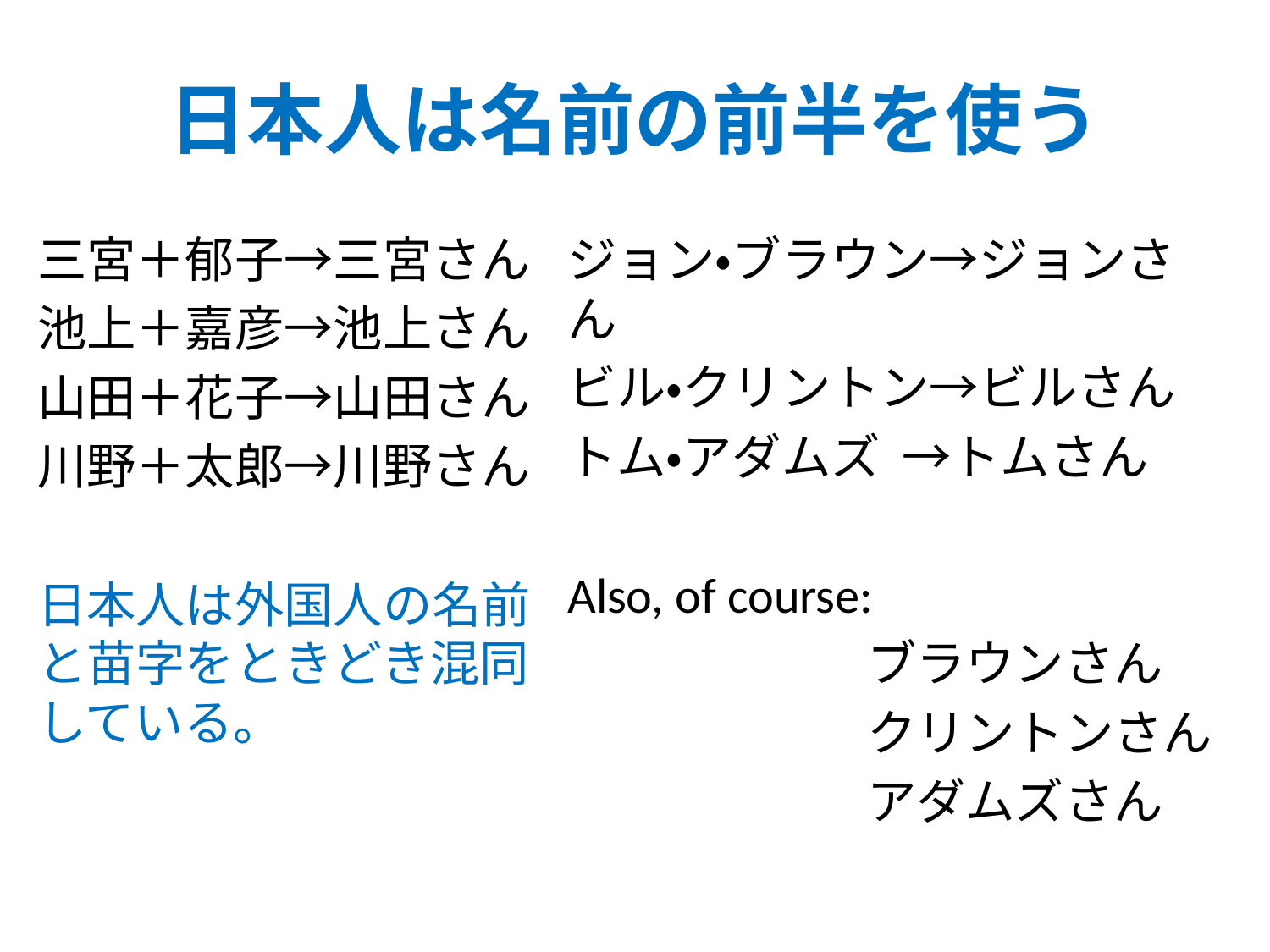

# 日本人は名前の前半を使う
三宮＋郁子→三宮さん
池上＋嘉彦→池上さん
山田＋花子→山田さん
川野＋太郎→川野さん

日本人は外国人の名前と苗字をときどき混同している。
ジョン・ブラウン→ジョンさん
ビル・クリントン→ビルさん
トム・アダムズ  →トムさん

Also, of course:
ブラウンさん
クリントンさん
アダムズさん